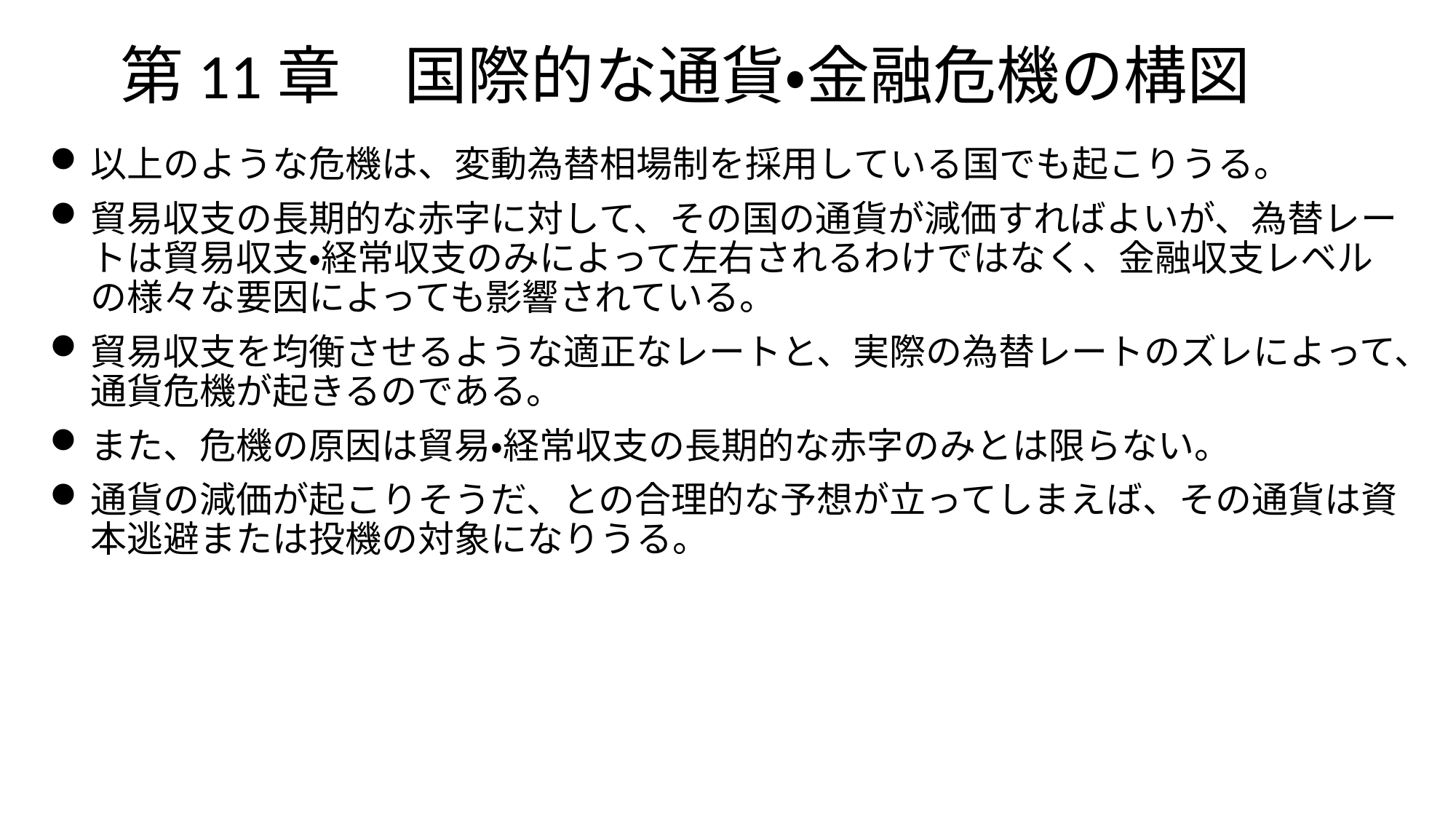

# 第11章　国際的な通貨・金融危機の構図
以上のような危機は、変動為替相場制を採用している国でも起こりうる。
貿易収支の長期的な赤字に対して、その国の通貨が減価すればよいが、為替レートは貿易収支・経常収支のみによって左右されるわけではなく、金融収支レベルの様々な要因によっても影響されている。
貿易収支を均衡させるような適正なレートと、実際の為替レートのズレによって、通貨危機が起きるのである。
また、危機の原因は貿易・経常収支の長期的な赤字のみとは限らない。
通貨の減価が起こりそうだ、との合理的な予想が立ってしまえば、その通貨は資本逃避または投機の対象になりうる。